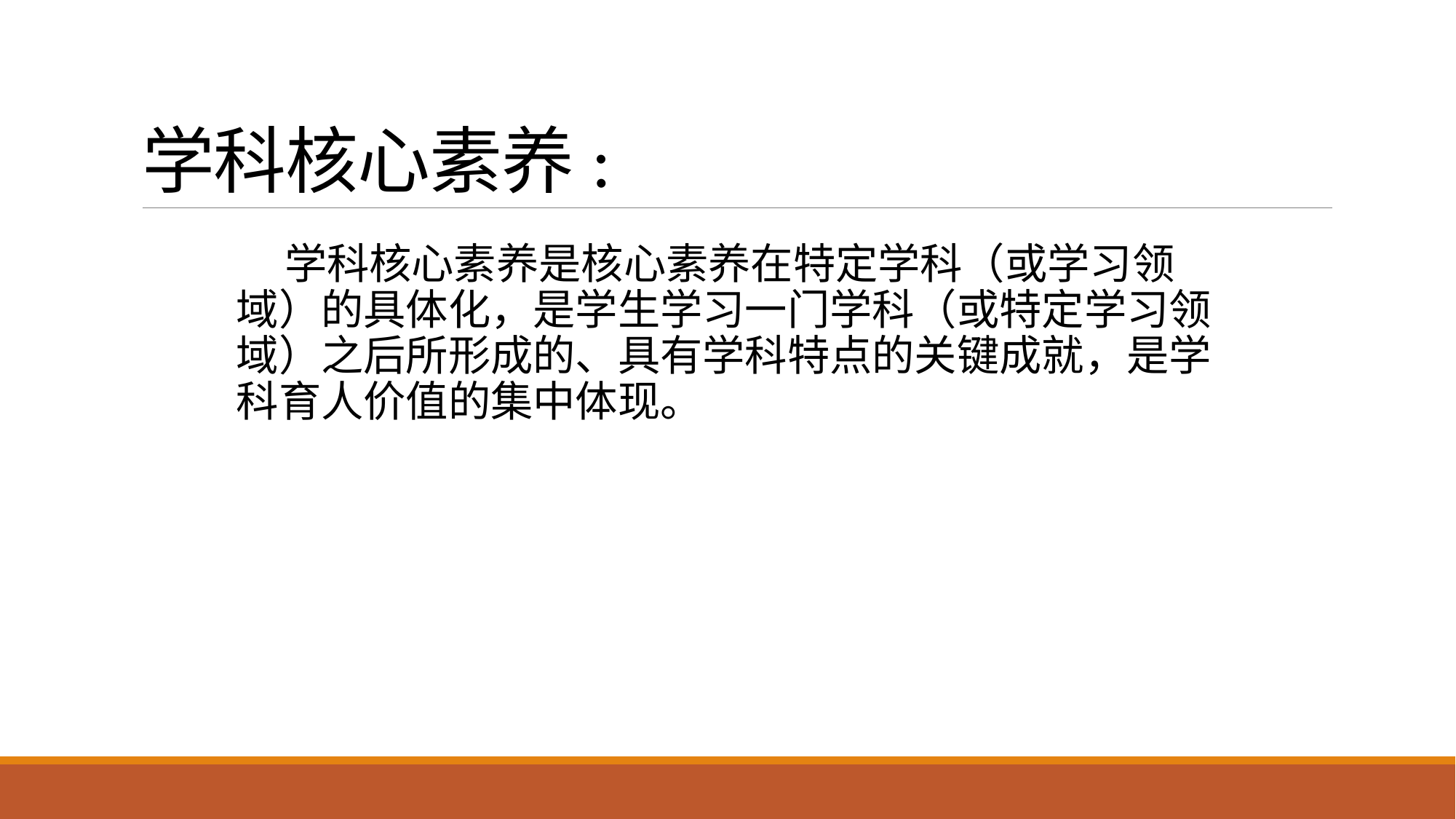

# 学科核心素养:
    学科核心素养是核心素养在特定学科（或学习领域）的具体化，是学生学习一门学科（或特定学习领域）之后所形成的、具有学科特点的关键成就，是学科育人价值的集中体现。